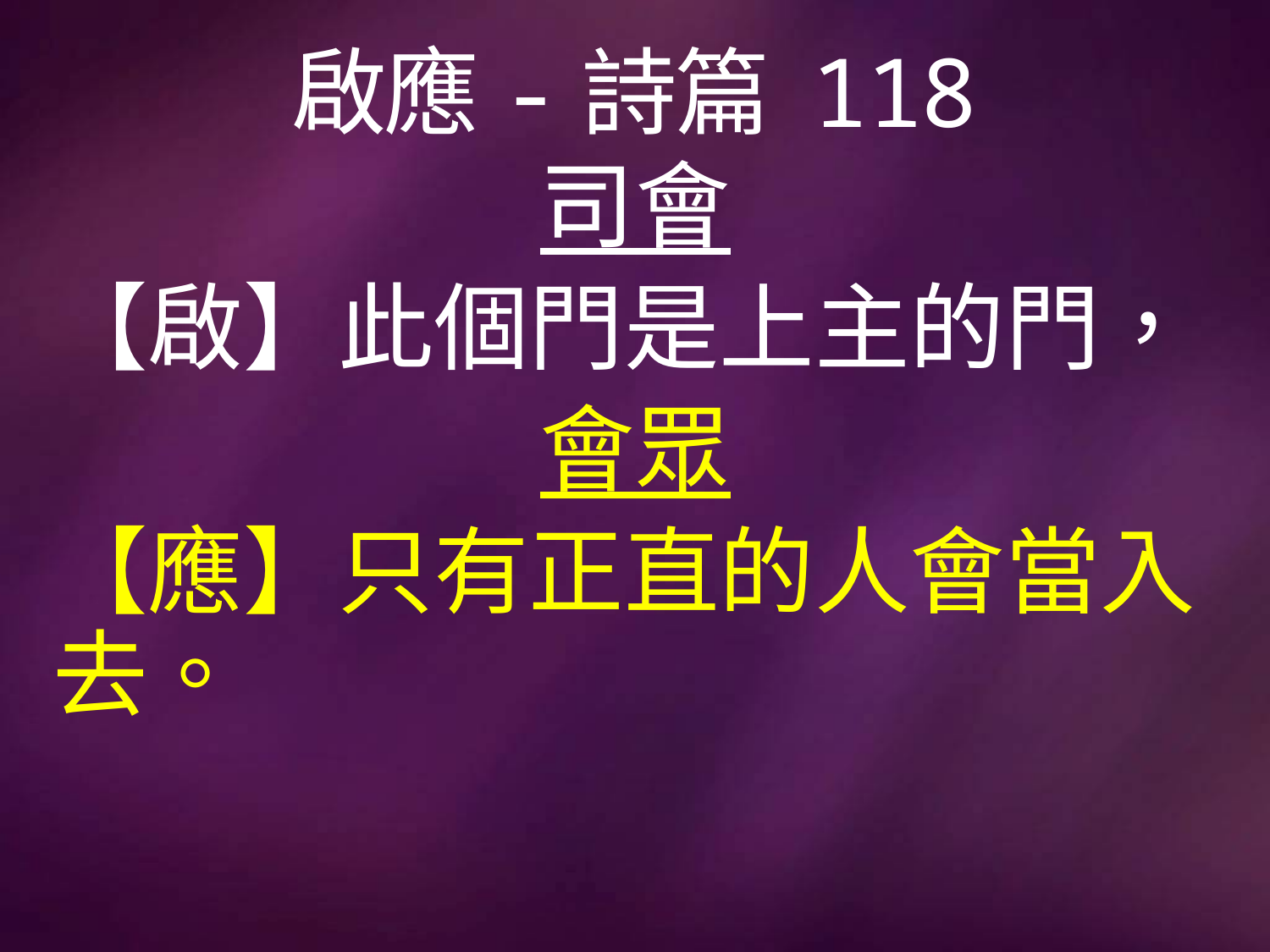

# 啟應-詩篇 118
司會
【啟】此個門是上主的門，
會眾
【應】只有正直的人會當入去。